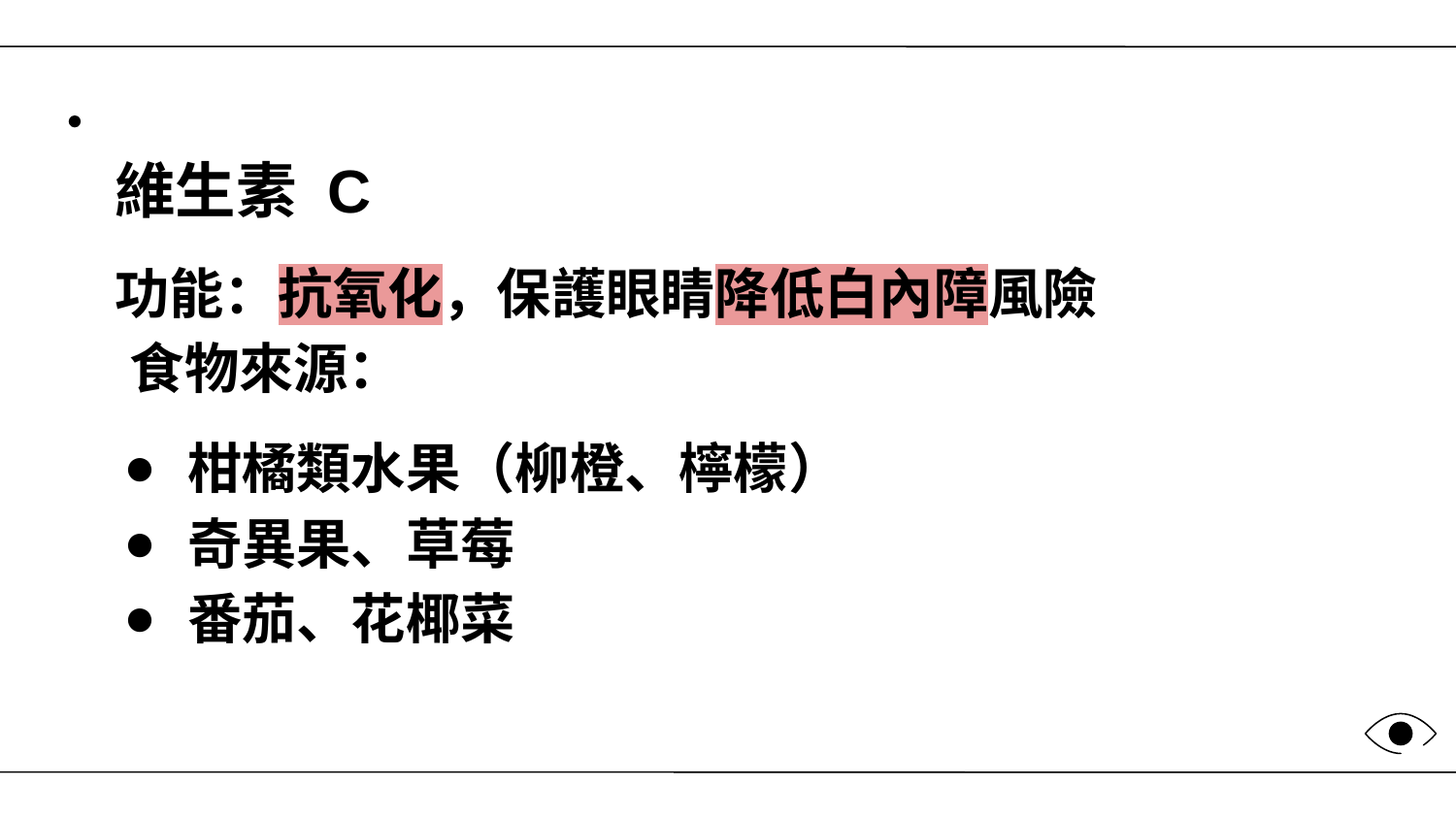

# 維生素 C
功能：抗氧化，保護眼睛降低白內障風險
 食物來源：
柑橘類水果🍊（柳橙、檸檬）
奇異果🥝、草莓🍓
番茄🍅、花椰菜🥦